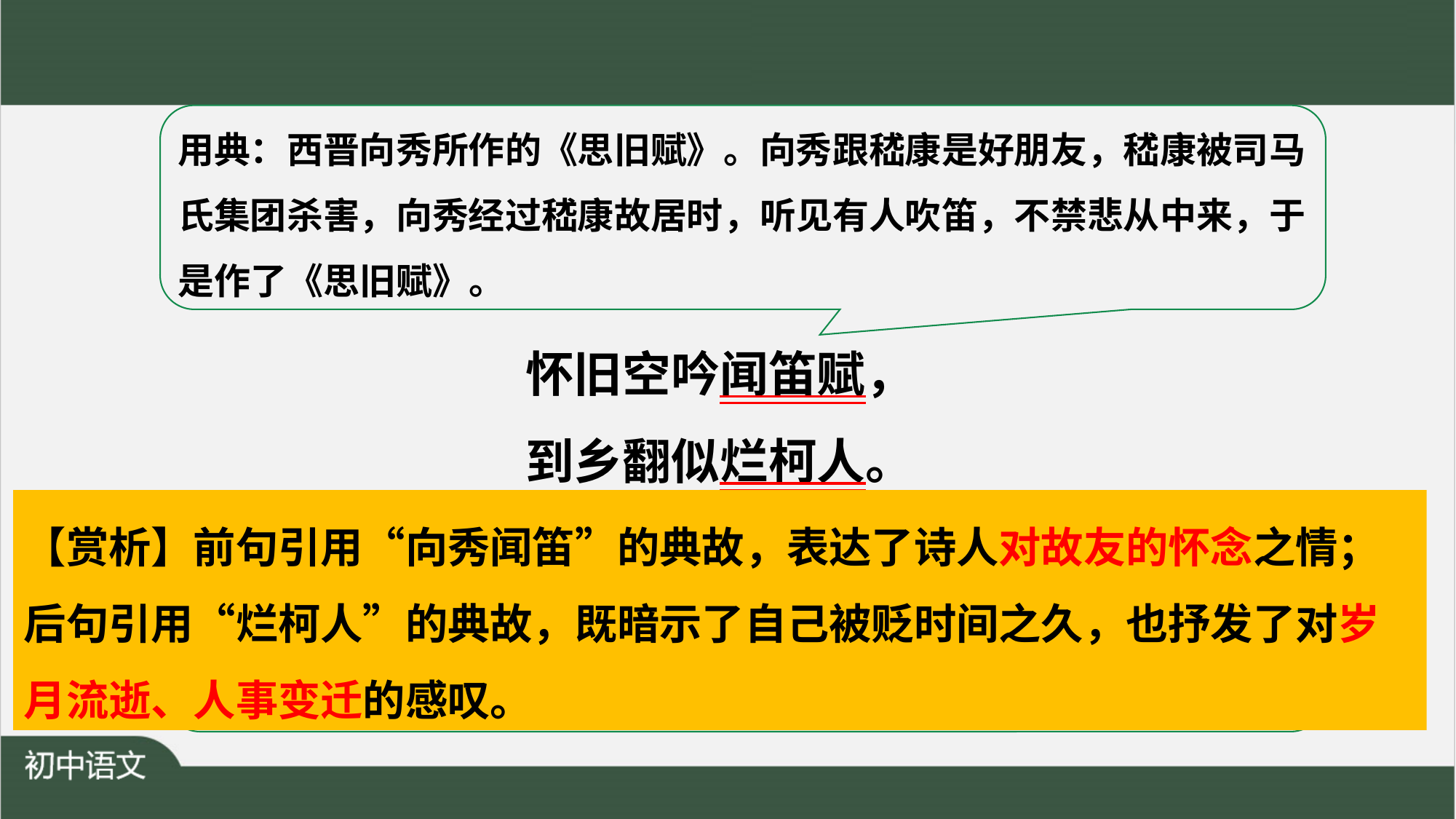

用典：西晋向秀所作的《思旧赋》。向秀跟嵇康是好朋友，嵇康被司马氏集团杀害，向秀经过嵇康故居时，听见有人吹笛，不禁悲从中来，于是作了《思旧赋》。

怀旧空吟闻笛赋，
到乡翻似烂柯人。
【赏析】前句引用“向秀闻笛”的典故，表达了诗人对故友的怀念之情；后句引用“烂柯人”的典故，既暗示了自己被贬时间之久，也抒发了对岁月流逝、人事变迁的感叹。
用典：晋人王质。南朝梁任昉(fǎnɡ)《述异记》载，王质上山砍柴，看见两个童子下棋，就停下观看。等棋局终了，斧子柄已经朽烂。回到村里，才发现已经过了上百年，与他同时代的人都去世了。柯，斧柄。